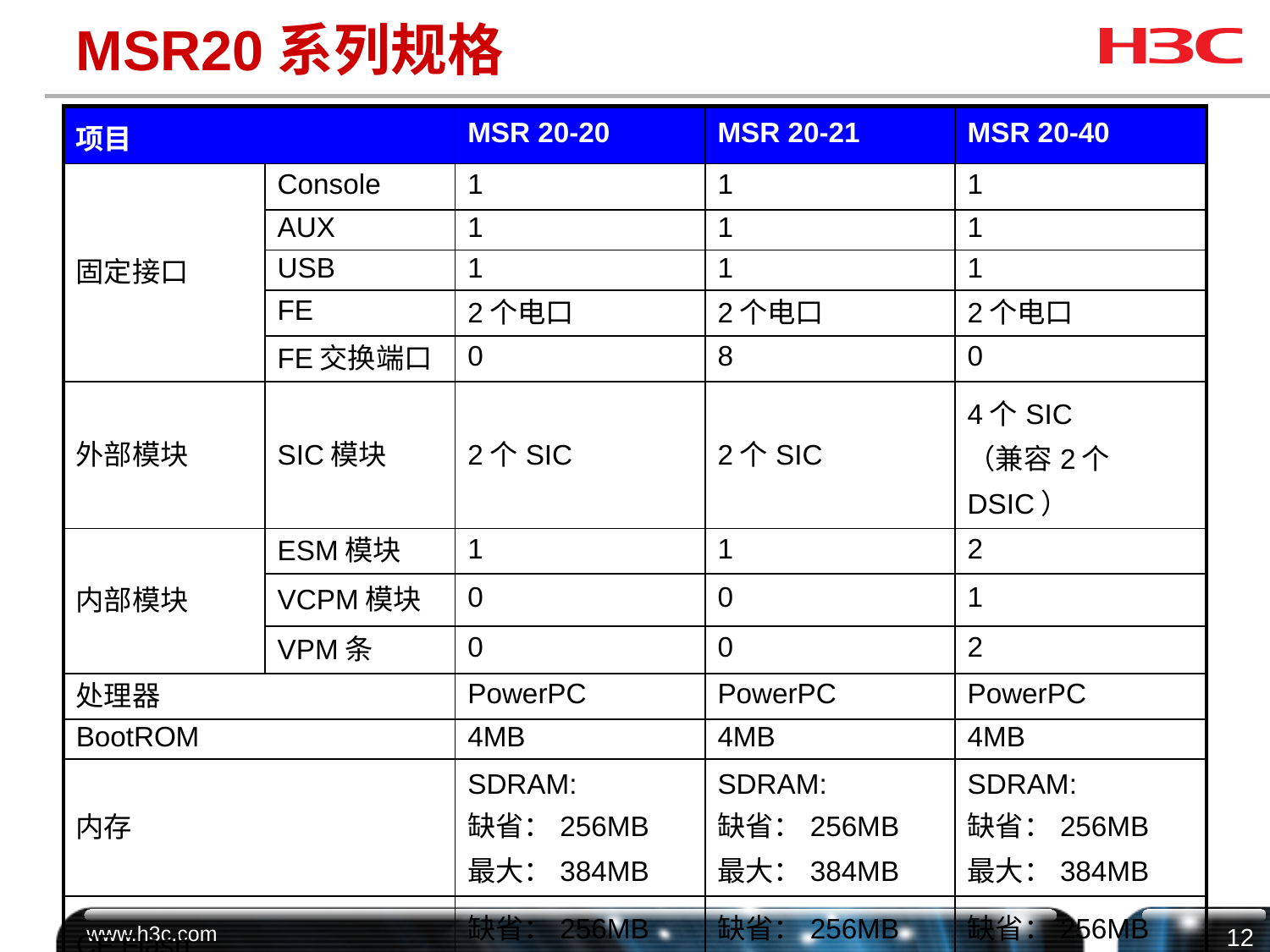

MSR20系列规格
| 项目 |  | MSR 20-20 | MSR 20-21 | MSR 20-40 |
| --- | --- | --- | --- | --- |
| 固定接口 | Console | 1 | 1 | 1 |
|  | AUX | 1 | 1 | 1 |
|  | USB | 1 | 1 | 1 |
|  | FE | 2个电口 | 2个电口 | 2个电口 |
|  | FE交换端口 | 0 | 8 | 0 |
| 外部模块 | SIC模块 | 2个SIC | 2个SIC | 4个SIC （兼容2个DSIC） |
| 内部模块 | ESM模块 | 1 | 1 | 2 |
|  | VCPM模块 | 0 | 0 | 1 |
|  | VPM条 | 0 | 0 | 2 |
| 处理器 |  | PowerPC | PowerPC | PowerPC |
| BootROM |  | 4MB | 4MB | 4MB |
| 内存 |  | SDRAM: 缺省：256MB 最大：384MB | SDRAM: 缺省：256MB 最大：384MB | SDRAM: 缺省：256MB 最大：384MB |
| CF Flash |  | 缺省：256MB 最大：1GB | 缺省：256MB 最大：1GB | 缺省：256MB 最大：1GB |